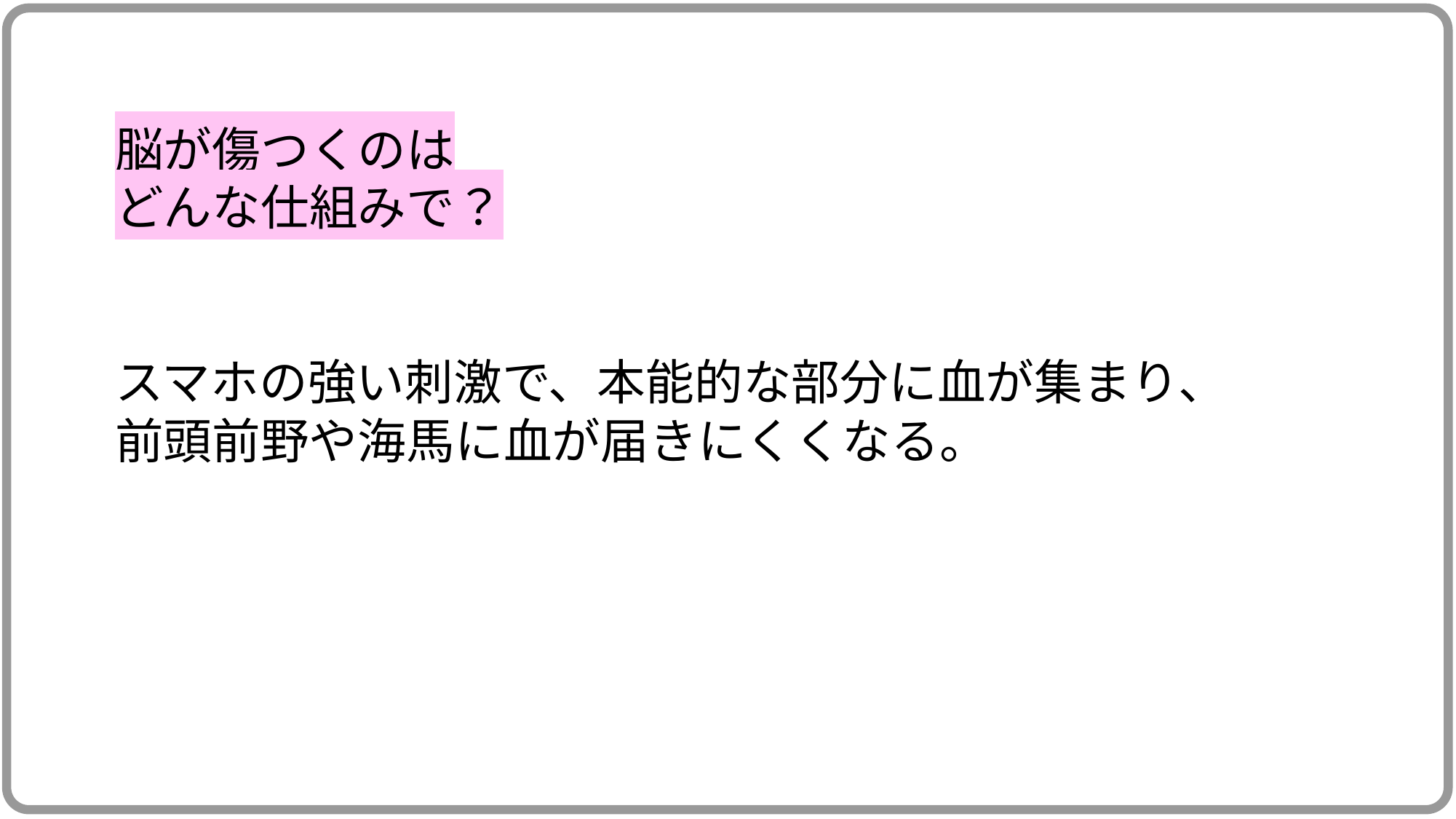

脳が傷つくのは
どんな仕組みで？

スマホの強い刺激で、本能的な部分に血が集まり、
前頭前野や海馬に血が届きにくくなる。